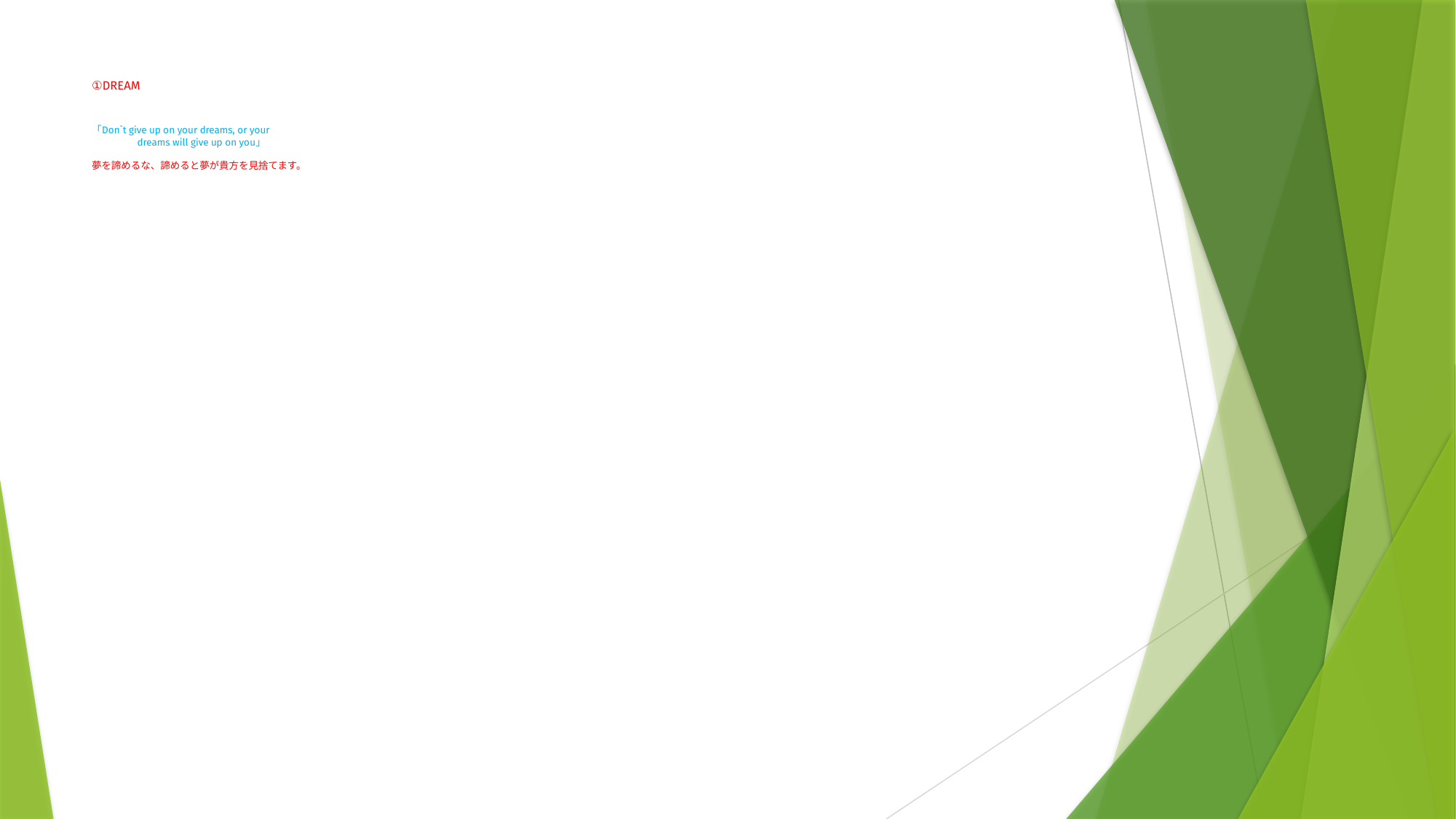

①DREAM
「Don`t give up on your dreams, or your dreams
     will give up on you
夢を諦めるな、諦めると夢が貴方を見捨てます。
①DREAM
「Don`t give up on your dreams, or your dreams
     will give up on you
夢を諦めるな、諦めると夢が貴方を見捨てます。
①DREAM
「Don`t give up on your dreams, or your dreams
     will give up on you
夢を諦めるな、諦めると夢が貴方を見捨てます。
# ①DREAM 「Don`t give up on your dreams, or your 　　　dreams will give up on you」 夢を諦めるな、諦めると夢が貴方を見捨てます。